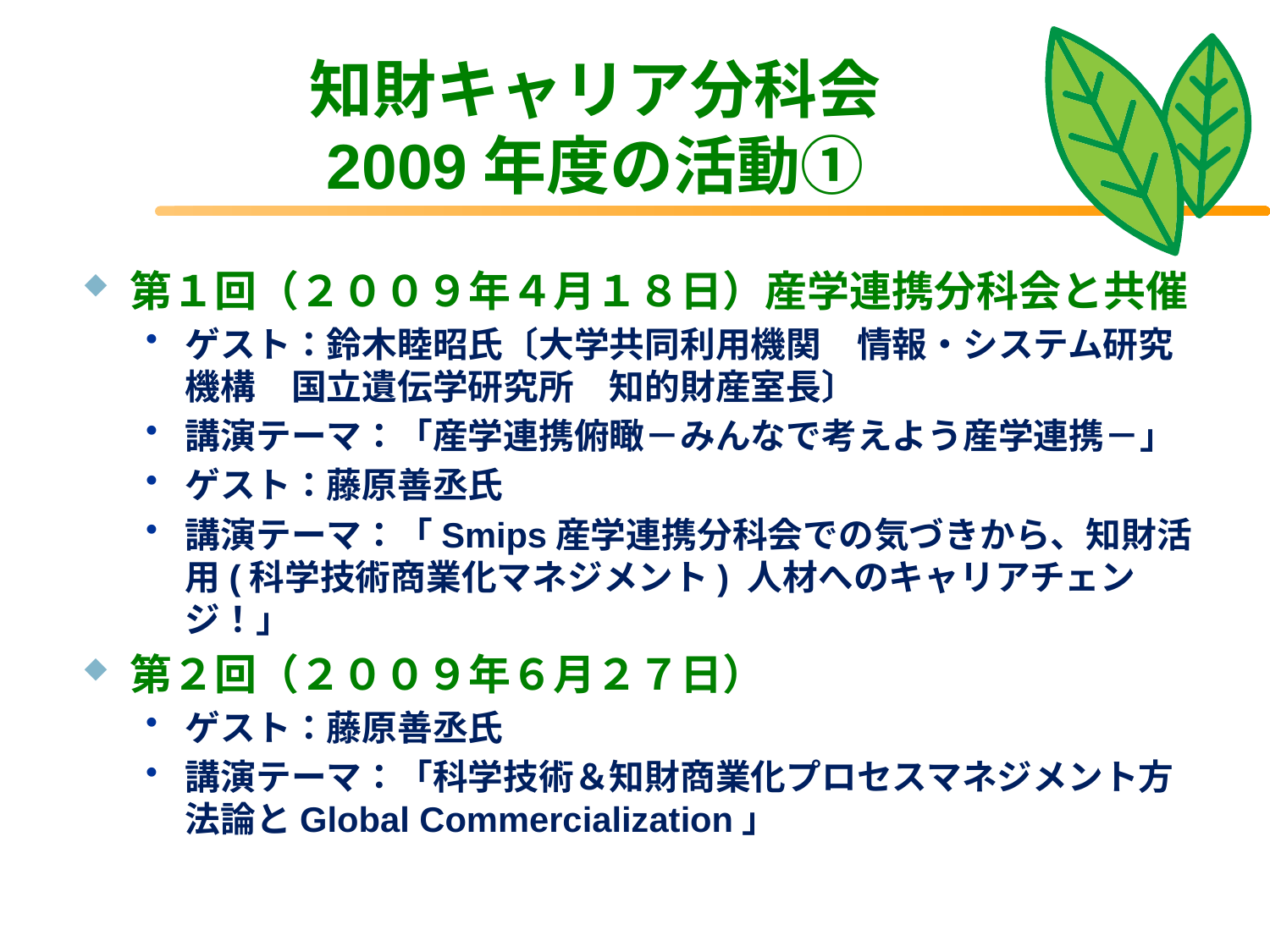

# 知財キャリア分科会 2009年度の活動①
第１回（２００９年４月１８日）産学連携分科会と共催
ゲスト：鈴木睦昭氏〔大学共同利用機関　情報・システム研究機構　国立遺伝学研究所　知的財産室長〕
講演テーマ：「産学連携俯瞰－みんなで考えよう産学連携－」
ゲスト：藤原善丞氏
講演テーマ：「Smips産学連携分科会での気づきから、知財活用(科学技術商業化マネジメント) 人材へのキャリアチェンジ！」
第２回（２００９年６月２７日）
ゲスト：藤原善丞氏
講演テーマ：「科学技術＆知財商業化プロセスマネジメント方法論とGlobal Commercialization」